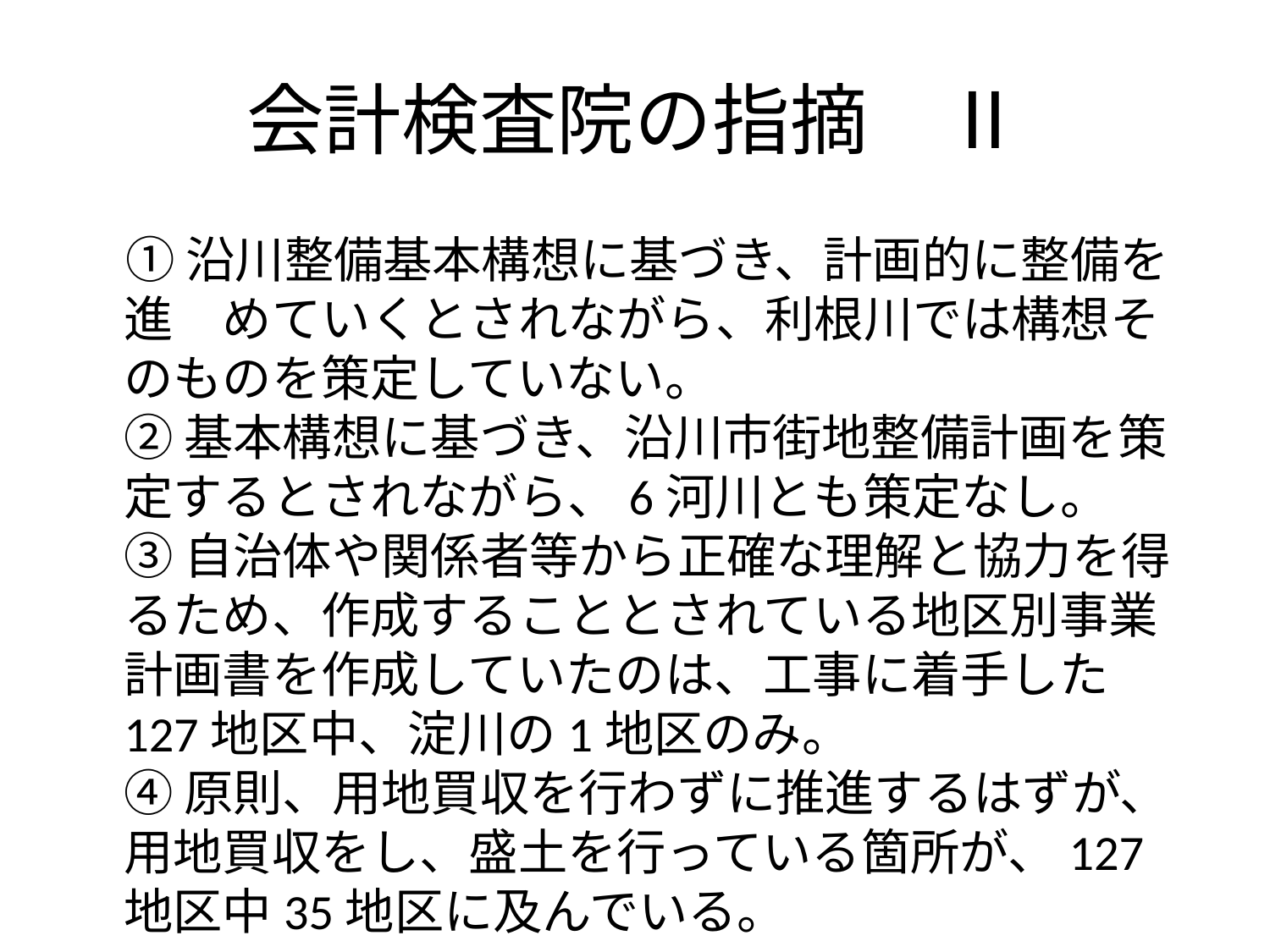

# 会計検査院の指摘　Ⅱ
　① 沿川整備基本構想に基づき、計画的に整備を進　めていくとされながら、利根川では構想そのものを策定していない。
② 基本構想に基づき、沿川市街地整備計画を策定するとされながら、6河川とも策定なし。
③ 自治体や関係者等から正確な理解と協力を得るため、作成することとされている地区別事業計画書を作成していたのは、工事に着手した127地区中、淀川の1地区のみ。
④ 原則、用地買収を行わずに推進するはずが、用地買収をし、盛土を行っている箇所が、127地区中35地区に及んでいる。